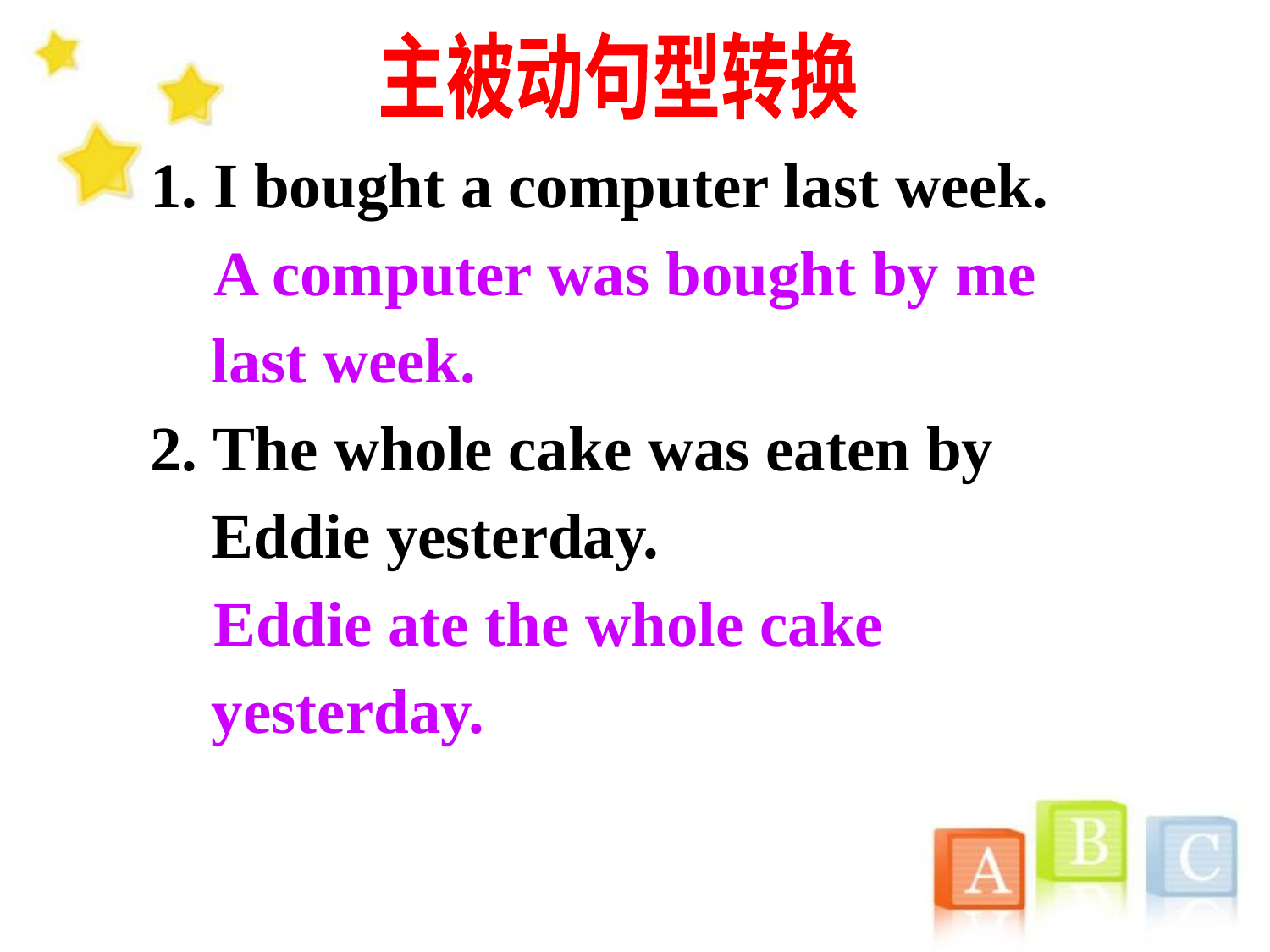

主被动句型转换
1. I bought a computer last week.
    A computer was bought by me last week.
2. The whole cake was eaten by Eddie yesterday.
    Eddie ate the whole cake yesterday.